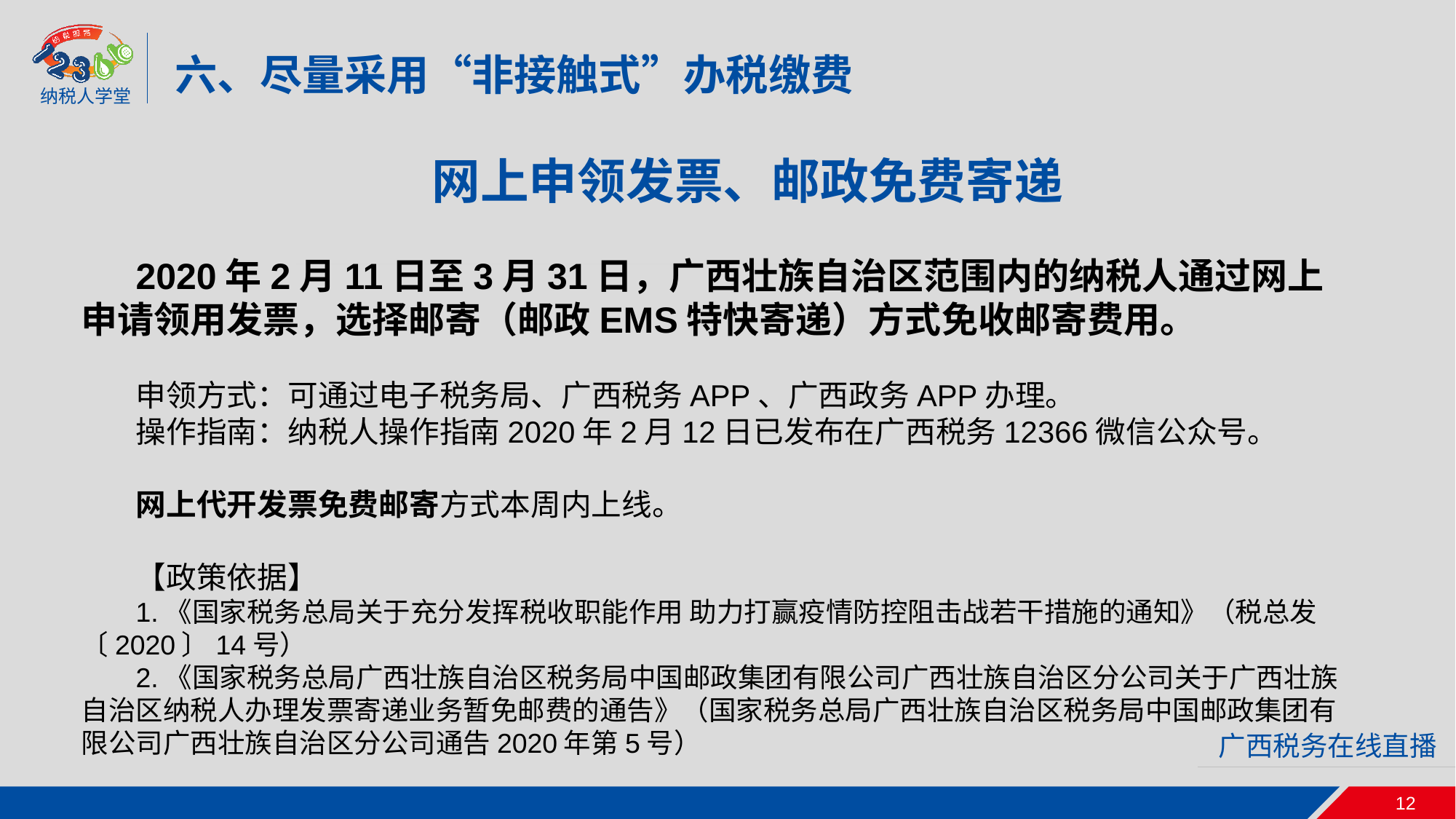

六、尽量采用“非接触式”办税缴费
网上申领发票、邮政免费寄递

2020年2月11日至3月31日，广西壮族自治区范围内的纳税人通过网上申请领用发票，选择邮寄（邮政EMS特快寄递）方式免收邮寄费用。

申领方式：可通过电子税务局、广西税务APP、广西政务APP办理。
操作指南：纳税人操作指南2020年2月12日已发布在广西税务12366微信公众号。

网上代开发票免费邮寄方式本周内上线。

【政策依据】
1.《国家税务总局关于充分发挥税收职能作用 助力打赢疫情防控阻击战若干措施的通知》（税总发〔2020〕14号）
2.《国家税务总局广西壮族自治区税务局中国邮政集团有限公司广西壮族自治区分公司关于广西壮族自治区纳税人办理发票寄递业务暂免邮费的通告》（国家税务总局广西壮族自治区税务局中国邮政集团有限公司广西壮族自治区分公司通告2020年第5号）